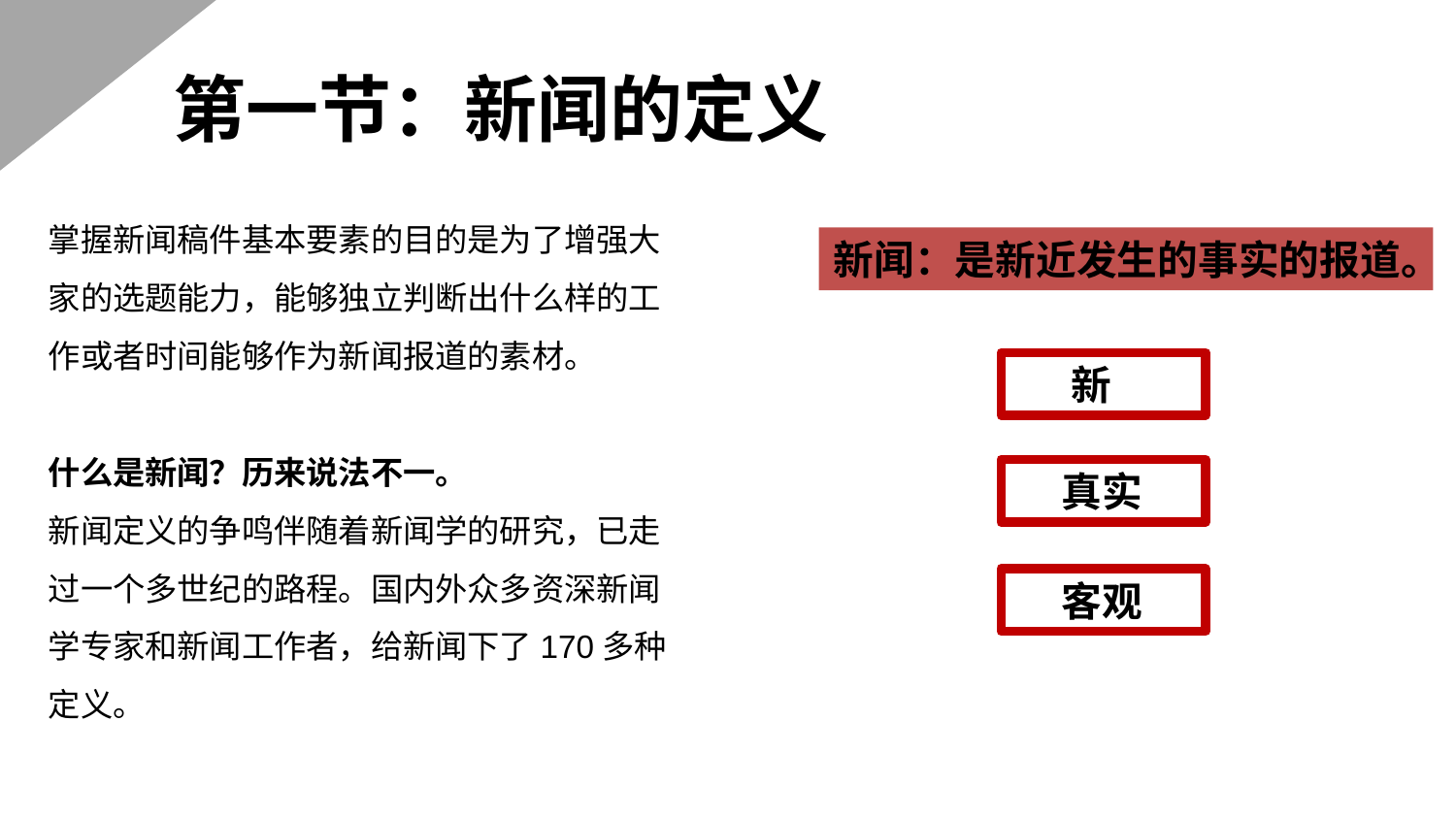

第一节：新闻的定义
掌握新闻稿件基本要素的目的是为了增强大家的选题能力，能够独立判断出什么样的工作或者时间能够作为新闻报道的素材。

什么是新闻？历来说法不一。
新闻定义的争鸣伴随着新闻学的研究，已走过一个多世纪的路程。国内外众多资深新闻学专家和新闻工作者，给新闻下了170多种定义。
新闻：是新近发生的事实的报道。
     新
    真实
    客观